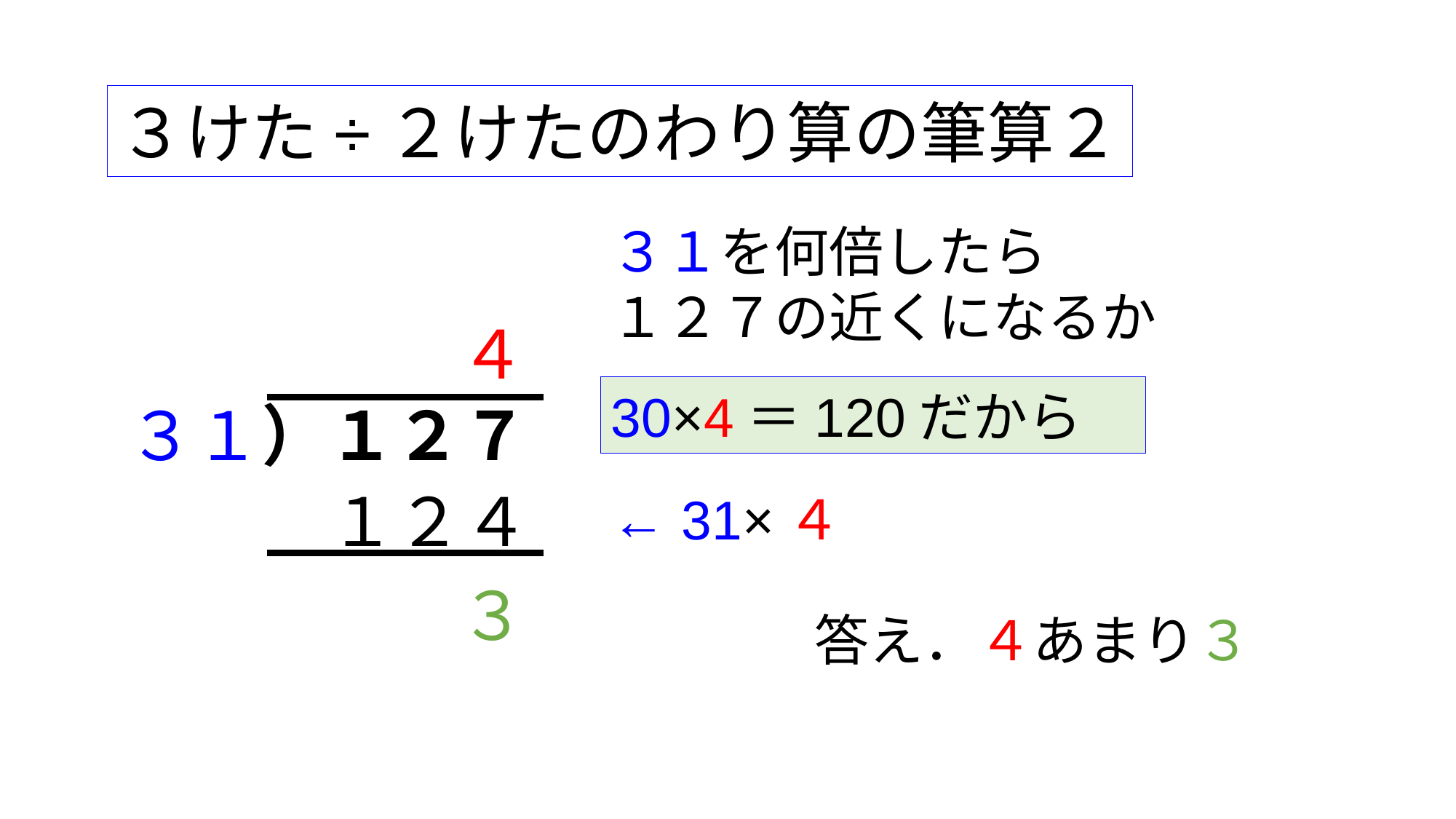

３けた÷２けたのわり算の筆算２
３１を何倍したら
１２７の近くになるか
４
30×4＝120だから
３１）１２７
１２４
← 31×４
３
答え．４あまり３